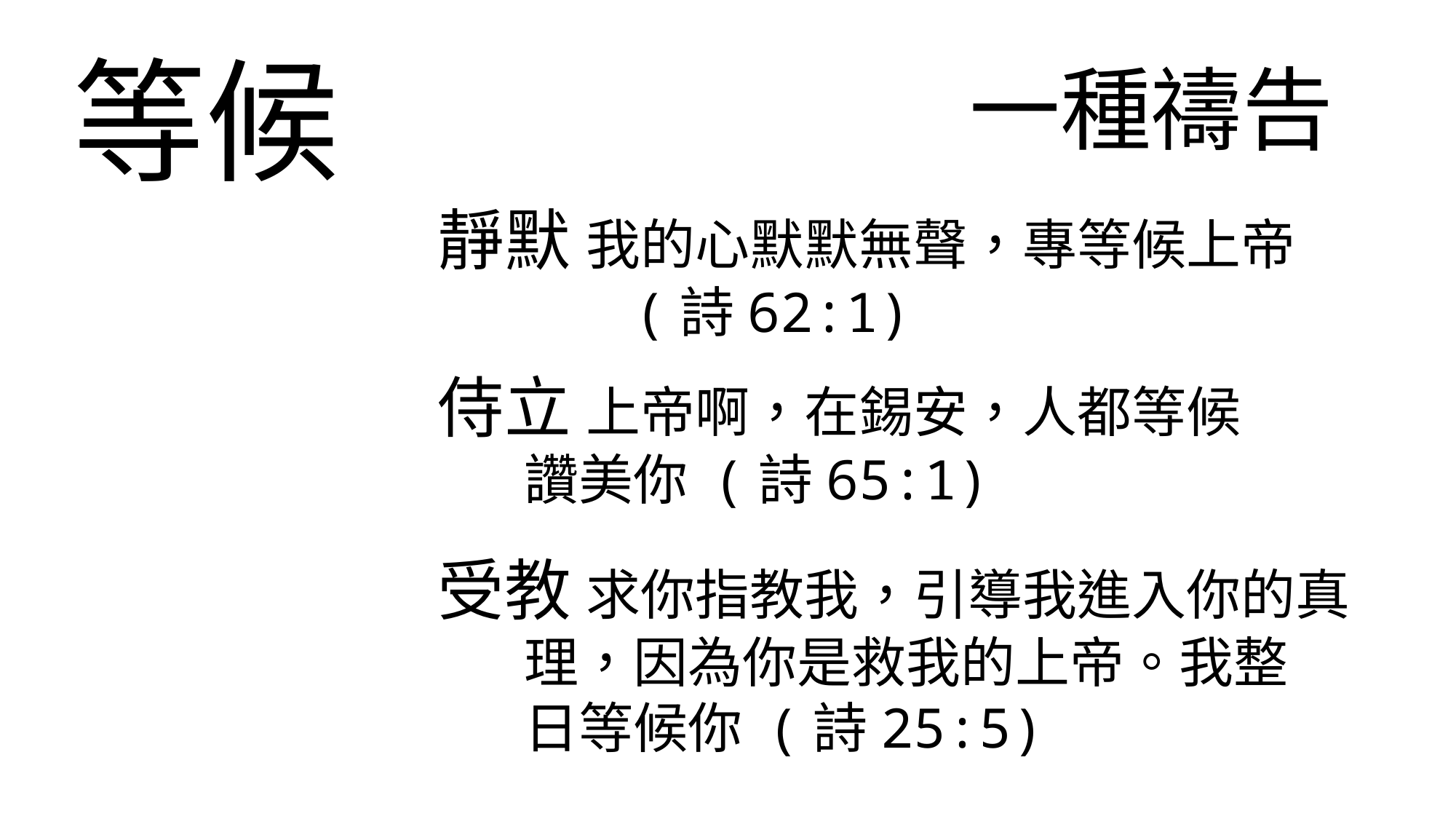

等候
一種禱告
靜默 我的心默默無聲，專等候上帝
      (詩62:1)
侍立 上帝啊，在錫安，人都等候
      讚美你 (詩65:1)
受教 求你指教我，引導我進入你的真
      理，因為你是救我的上帝。我整
      日等候你 (詩25:5)